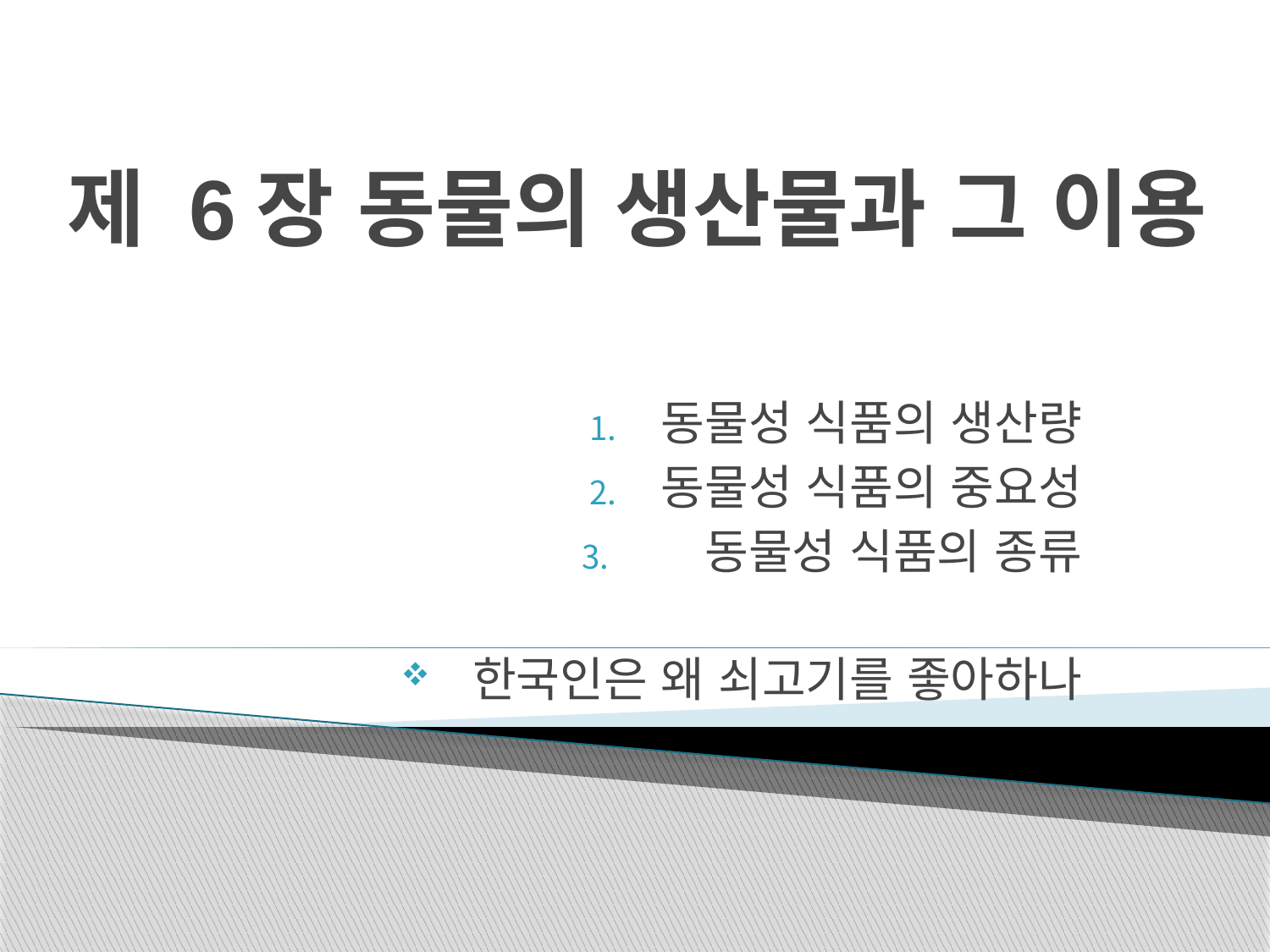

# 제 6장 동물의 생산물과 그 이용
동물성 식품의 생산량
동물성 식품의 중요성
   동물성 식품의 종류

한국인은 왜 쇠고기를 좋아하나